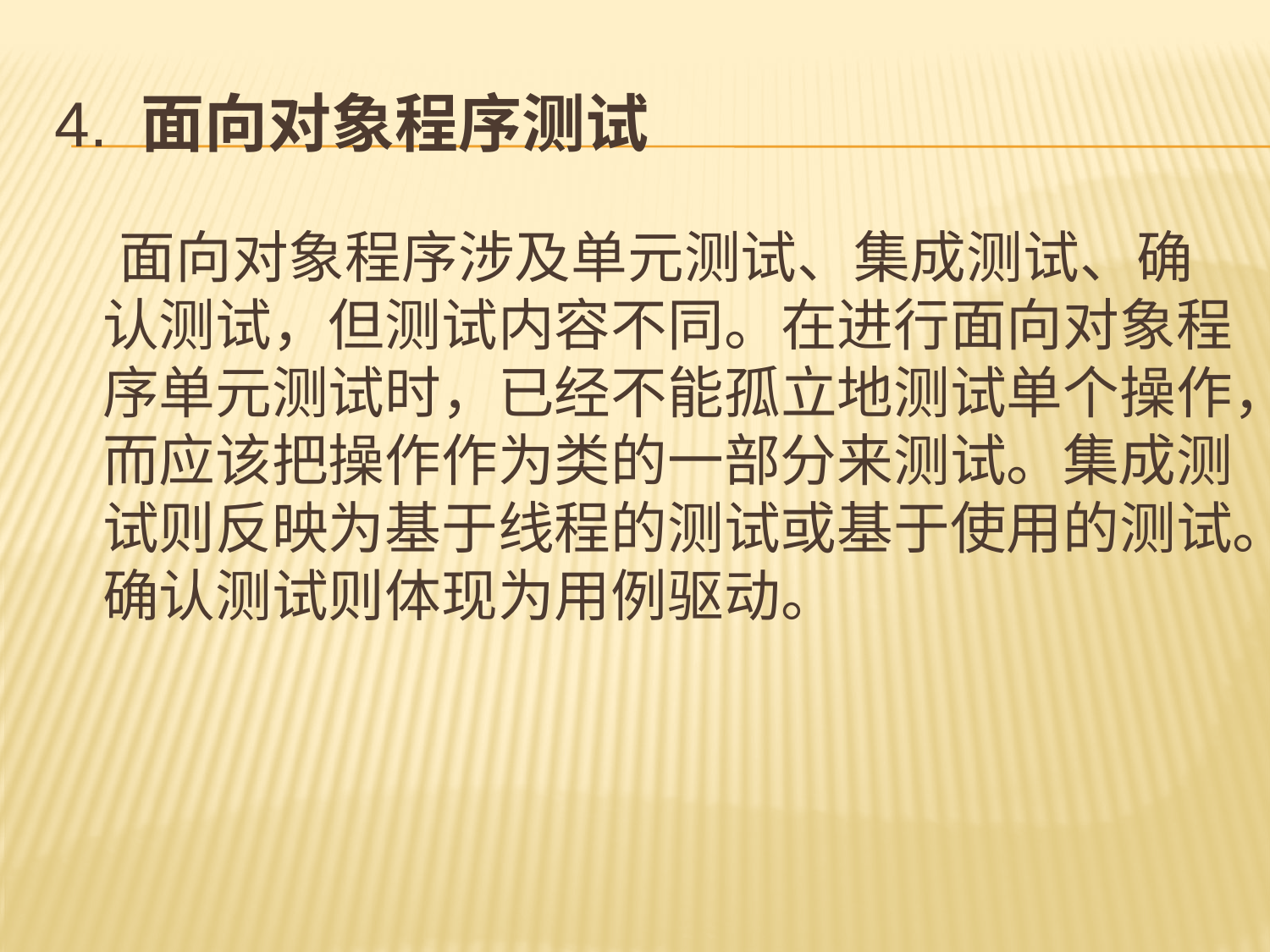

# 4. 面向对象程序测试
    面向对象程序涉及单元测试、集成测试、确认测试，但测试内容不同。在进行面向对象程序单元测试时，已经不能孤立地测试单个操作，而应该把操作作为类的一部分来测试。集成测试则反映为基于线程的测试或基于使用的测试。确认测试则体现为用例驱动。